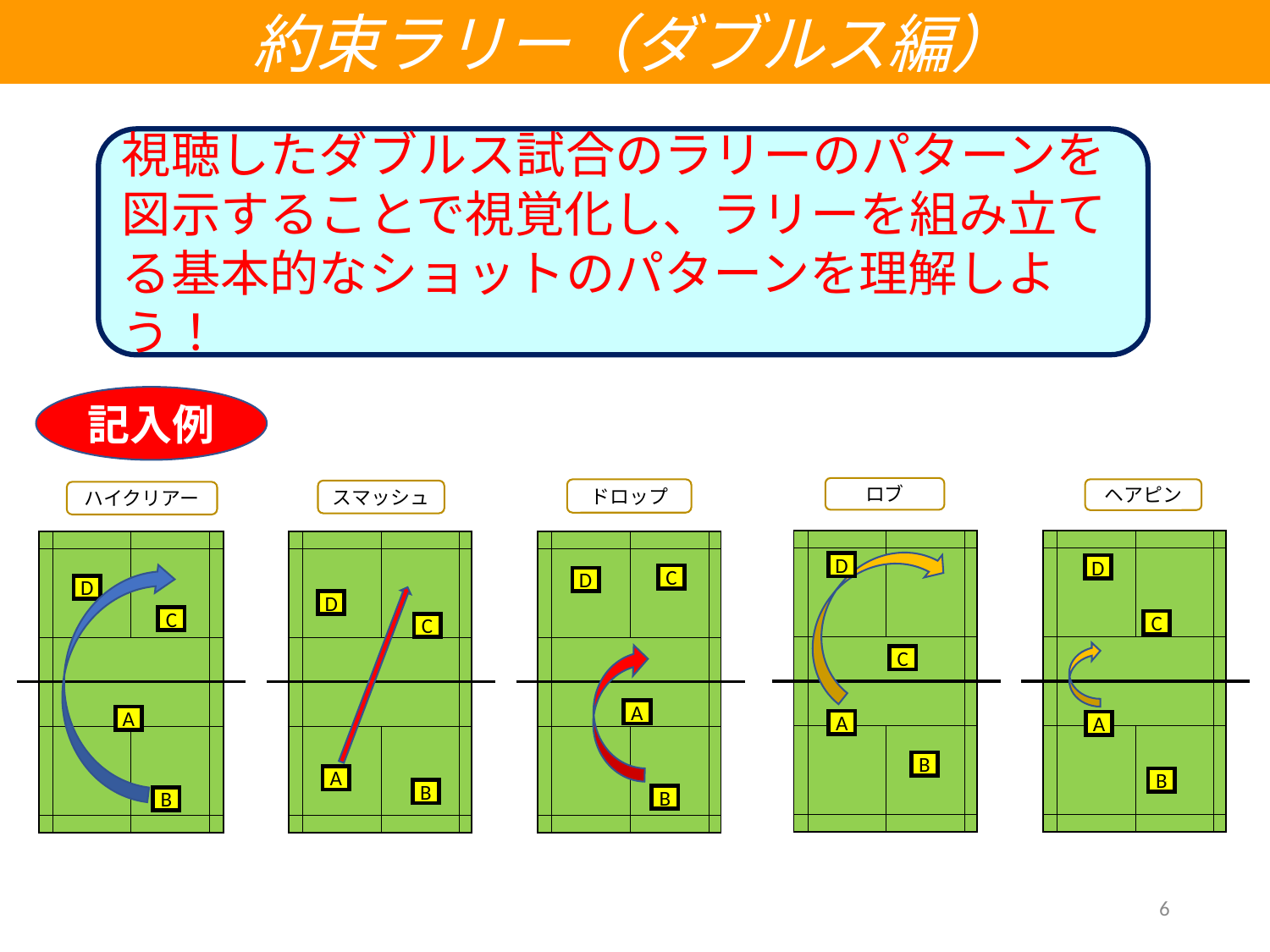

約束ラリー（ダブルス編）
視聴したダブルス試合のラリーのパターンを図示することで視覚化し、ラリーを組み立てる基本的なショットのパターンを理解しよう！
記入例
ロブ

ドロップ
ヘアピン

スマッシュ
ハイクリアー
|  |  |  |  |  |  |
| --- | --- | --- | --- | --- | --- |
|  |  |  |  |  |  |
|  |  |  |  |  |  |
|  |  |  |  |  |  |
|  |  |  |  |  |  |
|  |  |  |  |  |  |
|  |  |  |  |  |  |
| --- | --- | --- | --- | --- | --- |
|  |  |  |  |  |  |
|  |  |  |  |  |  |
|  |  |  |  |  |  |
|  |  |  |  |  |  |
|  |  |  |  |  |  |
|  |  |  |  |  |  |
| --- | --- | --- | --- | --- | --- |
|  |  |  |  |  |  |
|  |  |  |  |  |  |
|  |  |  |  |  |  |
|  |  |  |  |  |  |
|  |  |  |  |  |  |
|  |  |  |  |  |  |
| --- | --- | --- | --- | --- | --- |
|  |  |  |  |  |  |
|  |  |  |  |  |  |
|  |  |  |  |  |  |
|  |  |  |  |  |  |
|  |  |  |  |  |  |
|  |  |  |  |  |  |
| --- | --- | --- | --- | --- | --- |
|  |  |  |  |  |  |
|  |  |  |  |  |  |
|  |  |  |  |  |  |
|  |  |  |  |  |  |
|  |  |  |  |  |  |
D
D

C
D
D
D
C
A
B
C
C

C

A
A
A
A
B
B
B
B
6